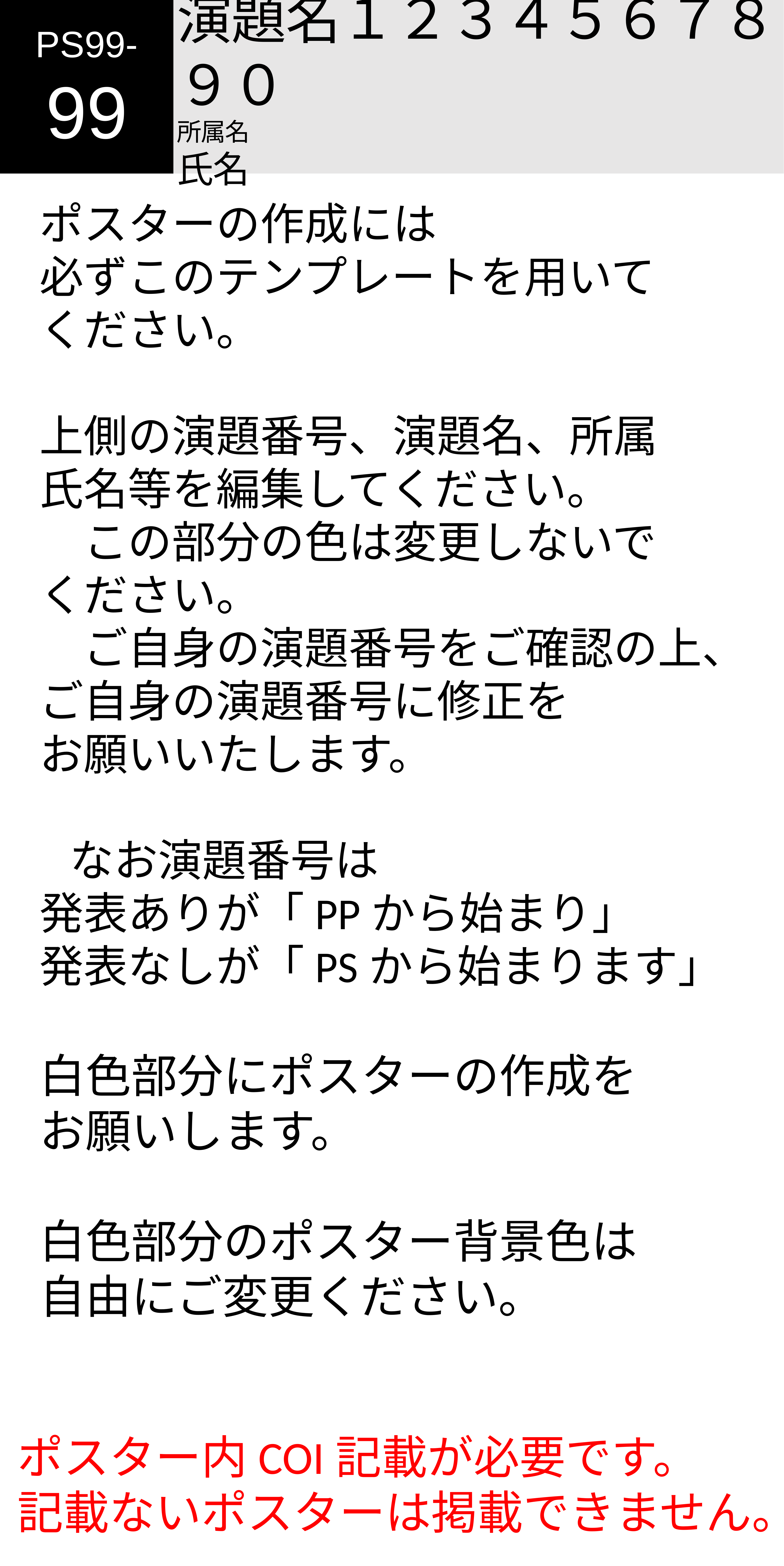

PS99-
99
演題名１２３４５６７８９０
所属名
氏名
ポスターの作成には
必ずこのテンプレートを用いて
ください。

上側の演題番号、演題名、所属
氏名等を編集してください。
　この部分の色は変更しないで
ください。
　ご自身の演題番号をご確認の上、
ご自身の演題番号に修正を
お願いいたします。

  なお演題番号は
発表ありが「PPから始まり」
発表なしが「PSから始まります」

白色部分にポスターの作成を
お願いします。

白色部分のポスター背景色は
自由にご変更ください。
ポスター内COI記載が必要です。
記載ないポスターは掲載できません。